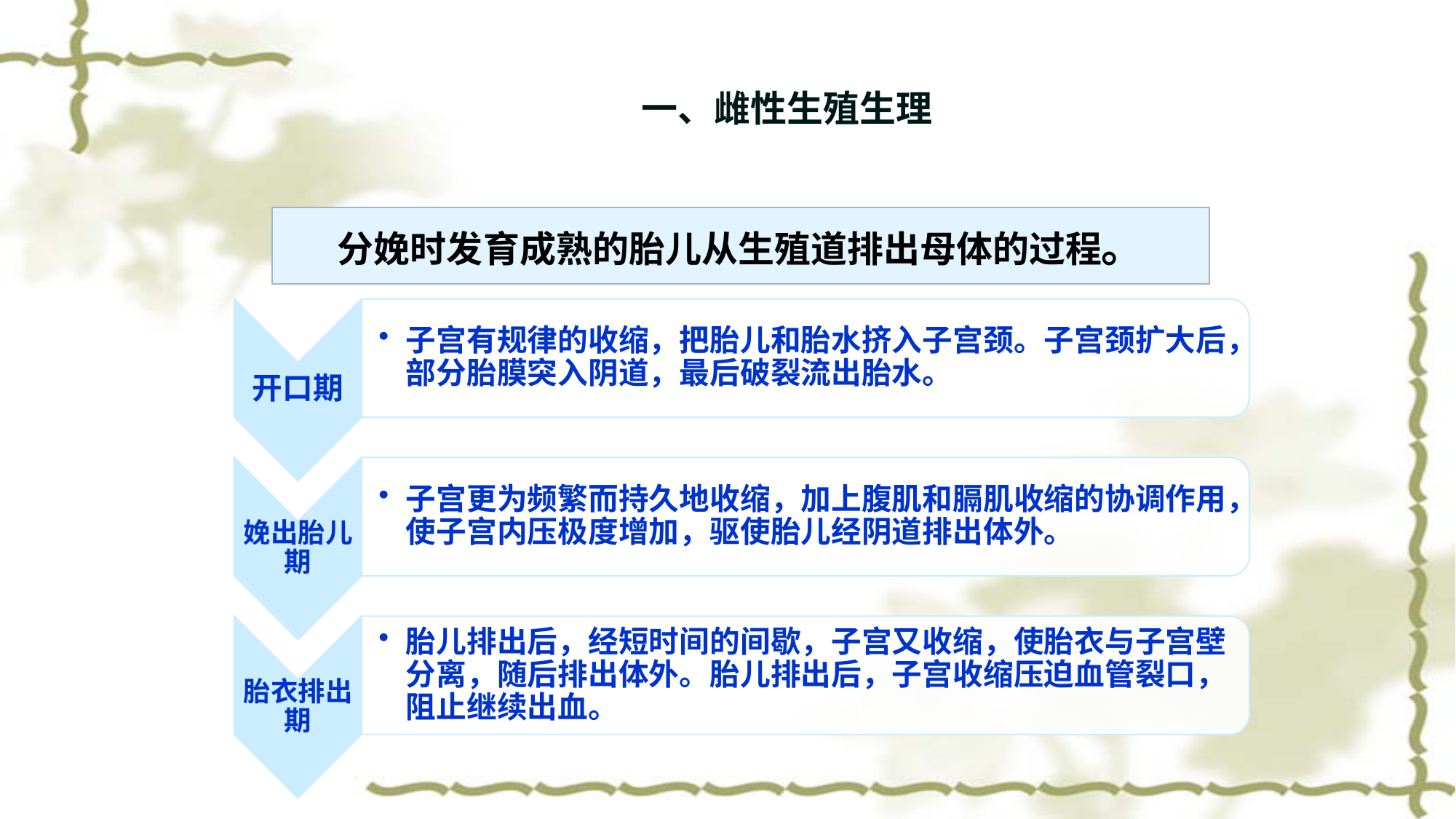

一、雌性生殖生理
分娩时发育成熟的胎儿从生殖道排出母体的过程。
开口期
子宫有规律的收缩，把胎儿和胎水挤入子宫颈。子宫颈扩大后，部分胎膜突入阴道，最后破裂流出胎水。
娩出胎儿期
子宫更为频繁而持久地收缩，加上腹肌和膈肌收缩的协调作用，使子宫内压极度增加，驱使胎儿经阴道排出体外。
胎衣排出期
胎儿排出后，经短时间的间歇，子宫又收缩，使胎衣与子宫壁分离，随后排出体外。胎儿排出后，子宫收缩压迫血管裂口，阻止继续出血。